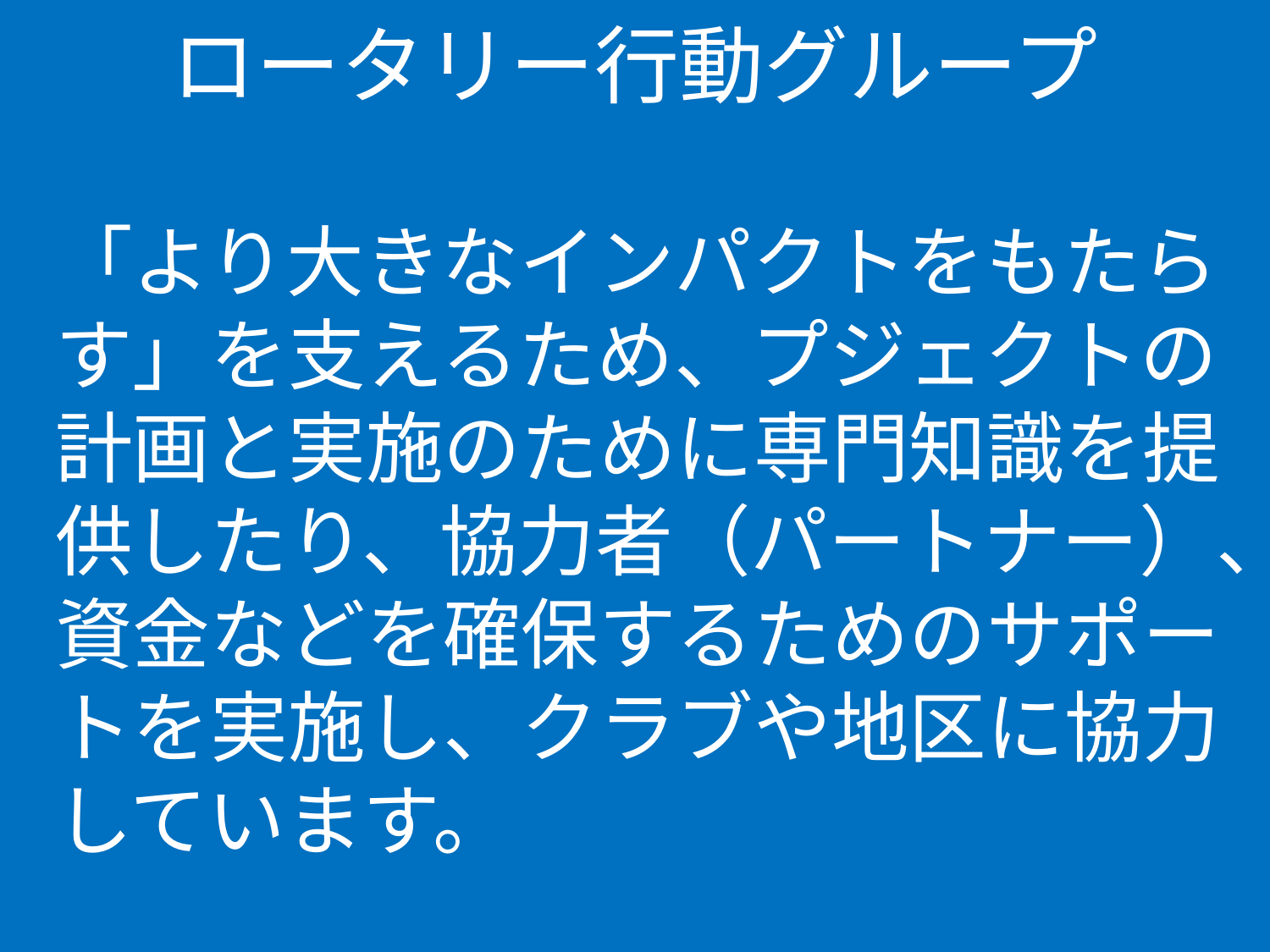

# ロータリー行動グループ
「より大きなインパクトをもたらす」を支えるため、プジェクトの計画と実施のために専門知識を提供したり、協力者（パートナー）、資金などを確保するためのサポートを実施し、クラブや地区に協力しています。